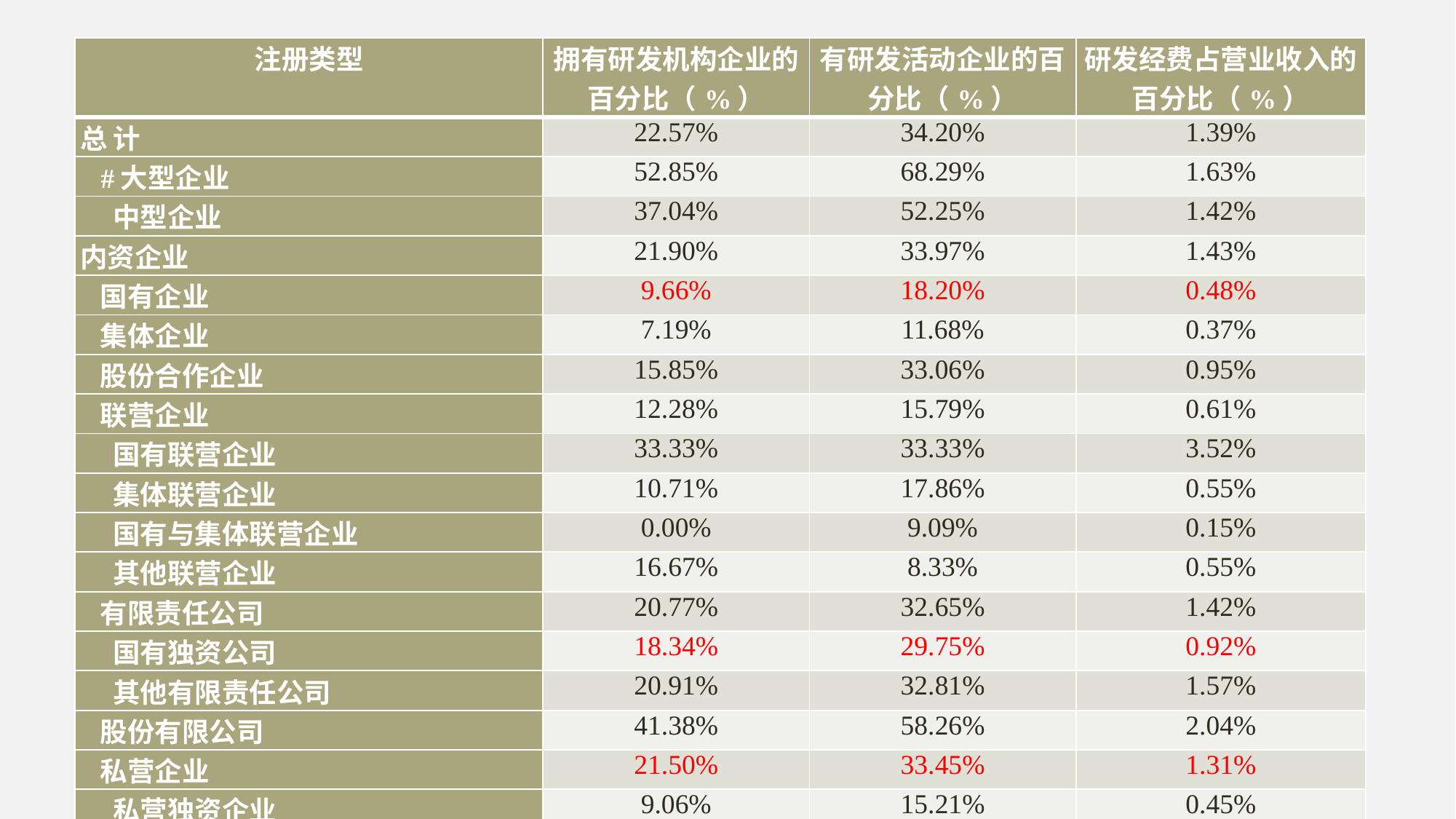

| 注册类型 | 拥有研发机构企业的百分比（%） | 有研发活动企业的百分比（%） | 研发经费占营业收入的百分比（%） |
| --- | --- | --- | --- |
| 总 计 | 22.57% | 34.20% | 1.39% |
| #大型企业 | 52.85% | 68.29% | 1.63% |
| 中型企业 | 37.04% | 52.25% | 1.42% |
| 内资企业 | 21.90% | 33.97% | 1.43% |
| 国有企业 | 9.66% | 18.20% | 0.48% |
| 集体企业 | 7.19% | 11.68% | 0.37% |
| 股份合作企业 | 15.85% | 33.06% | 0.95% |
| 联营企业 | 12.28% | 15.79% | 0.61% |
| 国有联营企业 | 33.33% | 33.33% | 3.52% |
| 集体联营企业 | 10.71% | 17.86% | 0.55% |
| 国有与集体联营企业 | 0.00% | 9.09% | 0.15% |
| 其他联营企业 | 16.67% | 8.33% | 0.55% |
| 有限责任公司 | 20.77% | 32.65% | 1.42% |
| 国有独资公司 | 18.34% | 29.75% | 0.92% |
| 其他有限责任公司 | 20.91% | 32.81% | 1.57% |
| 股份有限公司 | 41.38% | 58.26% | 2.04% |
| 私营企业 | 21.50% | 33.45% | 1.31% |
| 私营独资企业 | 9.06% | 15.21% | 0.45% |
| 私营合伙企业 | 6.05% | 14.63% | 0.27% |
| 私营有限责任公司 | 21.48% | 33.38% | 1.25% |
| 私营股份有限公司 | 34.97% | 53.40% | 2.33% |